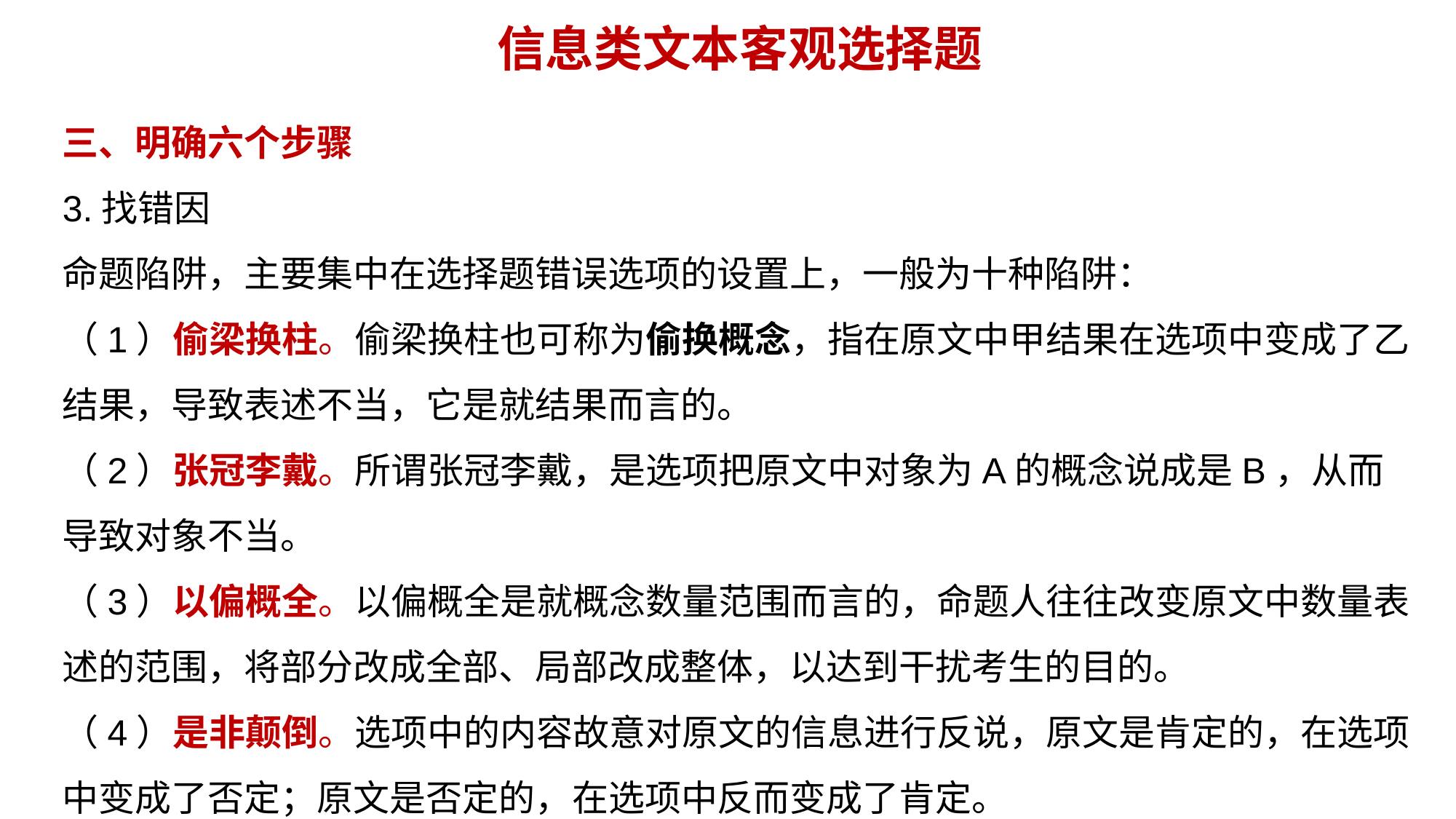

信息类文本客观选择题
三、明确六个步骤
3.找错因
命题陷阱，主要集中在选择题错误选项的设置上，一般为十种陷阱：
（1）偷梁换柱。偷梁换柱也可称为偷换概念，指在原文中甲结果在选项中变成了乙结果，导致表述不当，它是就结果而言的。
（2）张冠李戴。所谓张冠李戴，是选项把原文中对象为A的概念说成是B，从而导致对象不当。
（3）以偏概全。以偏概全是就概念数量范围而言的，命题人往往改变原文中数量表述的范围，将部分改成全部、局部改成整体，以达到干扰考生的目的。
（4）是非颠倒。选项中的内容故意对原文的信息进行反说，原文是肯定的，在选项中变成了否定；原文是否定的，在选项中反而变成了肯定。